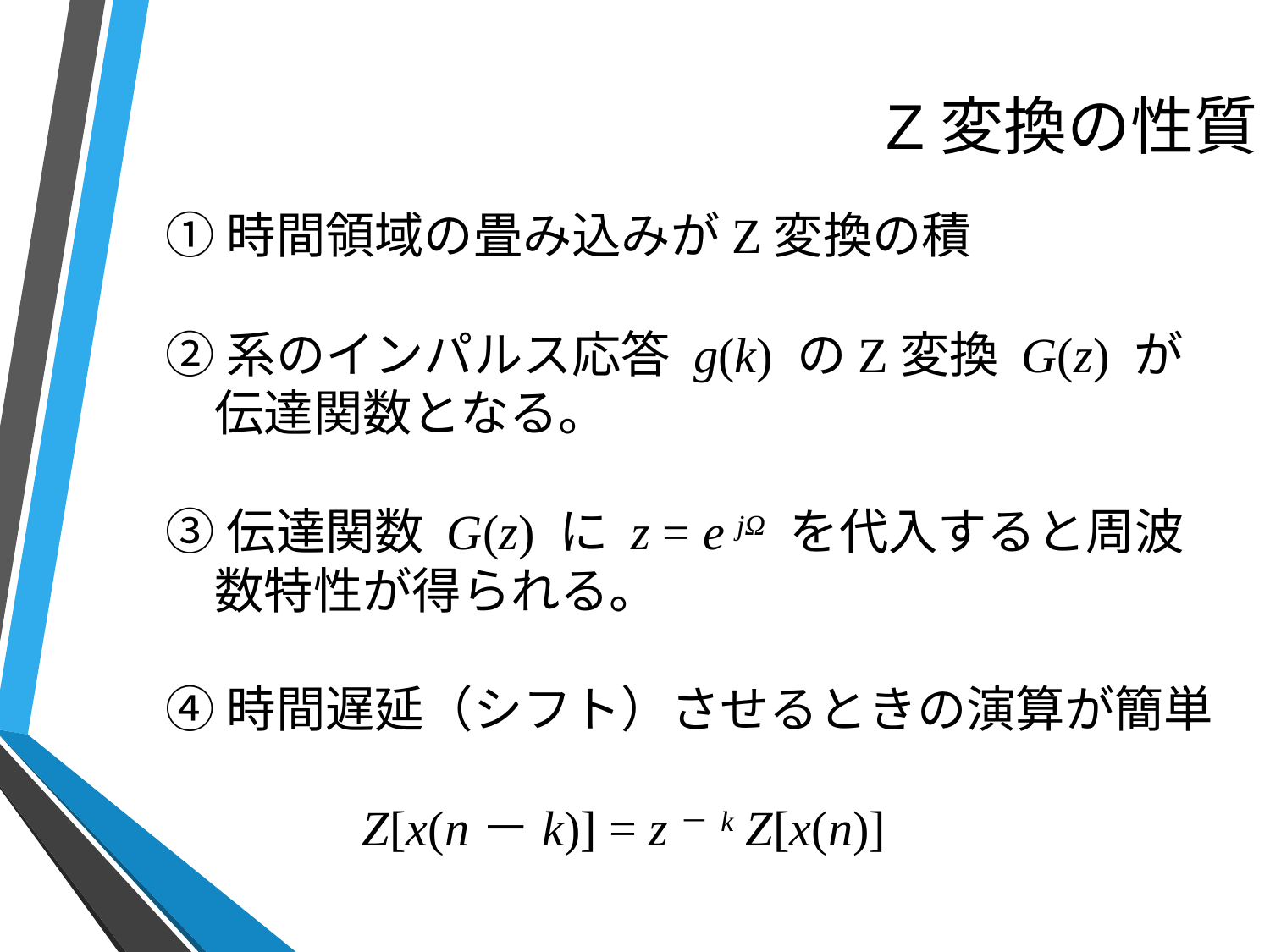

# Z変換の性質
①時間領域の畳み込みがZ変換の積

②系のインパルス応答 g(k) のZ変換 G(z) が伝達関数となる。

③伝達関数 G(z) に z = e jΩ を代入すると周波数特性が得られる。

④時間遅延（シフト）させるときの演算が簡単

                Z[x(n－k)] = z－k Z[x(n)]